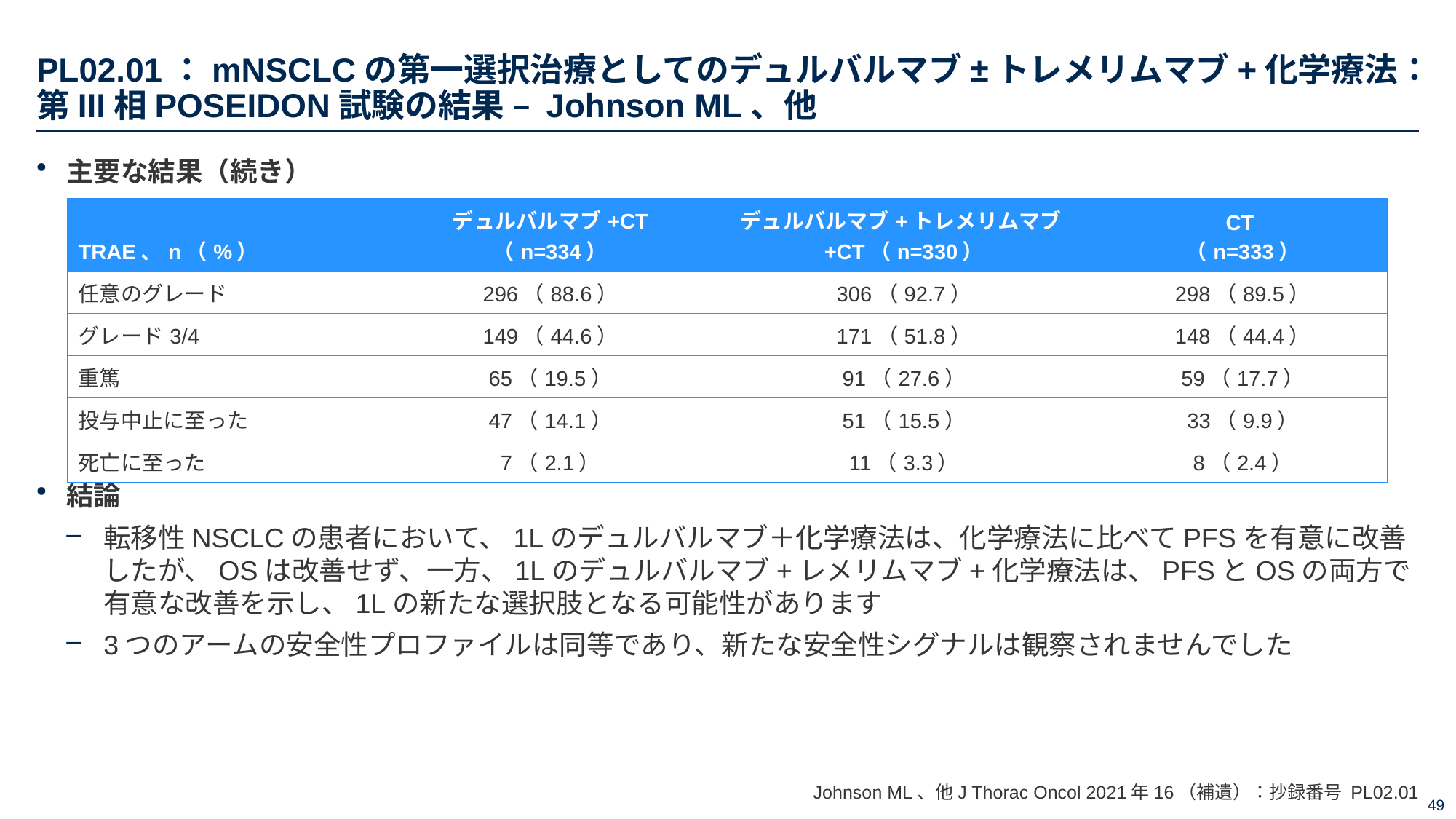

# PL02.01：mNSCLCの第一選択治療としてのデュルバルマブ±トレメリムマブ+化学療法：第III相POSEIDON試験の結果 – Johnson ML、他
主要な結果（続き）
結論
転移性NSCLCの患者において、1Lのデュルバルマブ＋化学療法は、化学療法に比べてPFSを有意に改善したが、OSは改善せず、一方、1Lのデュルバルマブ+レメリムマブ+化学療法は、PFSとOSの両方で有意な改善を示し、1Lの新たな選択肢となる可能性があります
3つのアームの安全性プロファイルは同等であり、新たな安全性シグナルは観察されませんでした
| TRAE、n（%） | デュルバルマブ+CT （n=334） | デュルバルマブ+トレメリムマブ+CT（n=330） | CT （n=333） |
| --- | --- | --- | --- |
| 任意のグレード | 296（88.6） | 306（92.7） | 298（89.5） |
| グレード3/4 | 149（44.6） | 171（51.8） | 148（44.4） |
| 重篤 | 65（19.5） | 91（27.6） | 59（17.7） |
| 投与中止に至った | 47（14.1） | 51（15.5） | 33（9.9） |
| 死亡に至った | 7（2.1） | 11（3.3） | 8（2.4） |
Johnson ML、他J Thorac Oncol 2021年16（補遺）：抄録番号 PL02.01